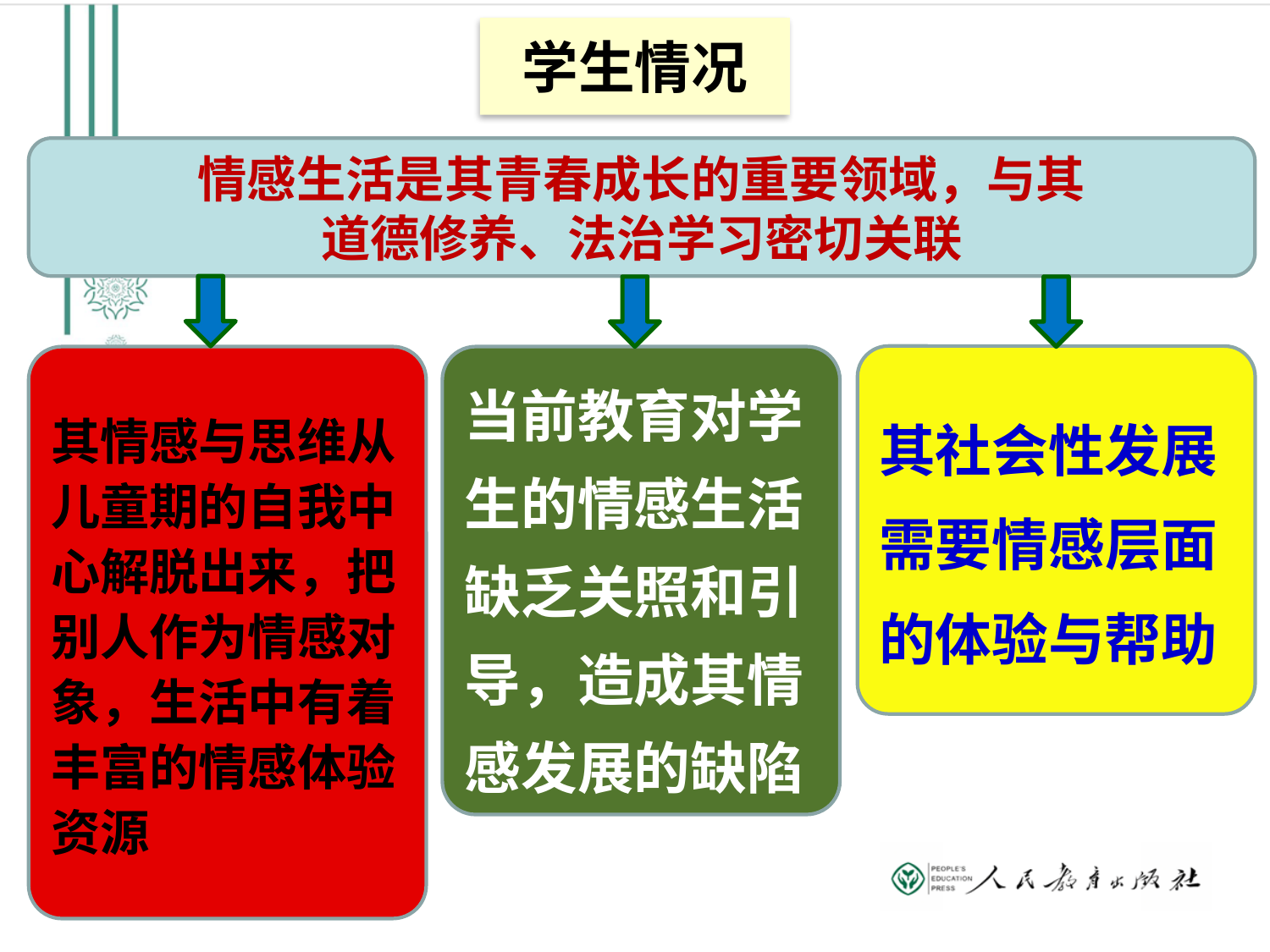

# 学生情况
情感生活是其青春成长的重要领域，与其
道德修养、法治学习密切关联

其社会性发展需要情感层面的体验与帮助
其情感与思维从儿童期的自我中心解脱出来，把别人作为情感对象，生活中有着丰富的情感体验资源
当前教育对学生的情感生活缺乏关照和引导，造成其情感发展的缺陷